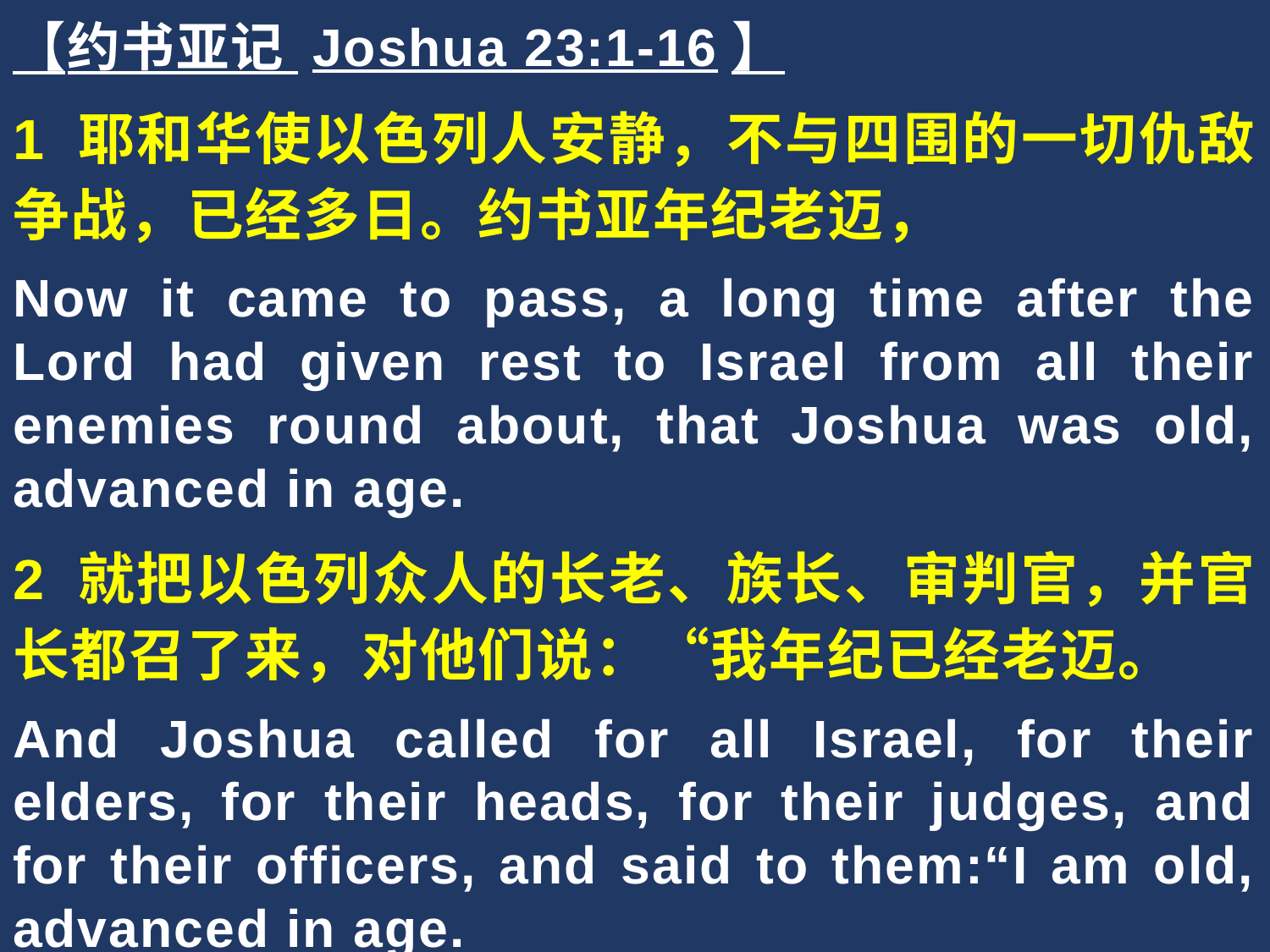

【约书亚记 Joshua 23:1-16】
1 耶和华使以色列人安静，不与四围的一切仇敌争战，已经多日。约书亚年纪老迈，
Now it came to pass, a long time after the Lord had given rest to Israel from all their enemies round about, that Joshua was old, advanced in age.
2 就把以色列众人的长老、族长、审判官，并官长都召了来，对他们说：“我年纪已经老迈。
And Joshua called for all Israel, for their elders, for their heads, for their judges, and for their officers, and said to them:“I am old, advanced in age.